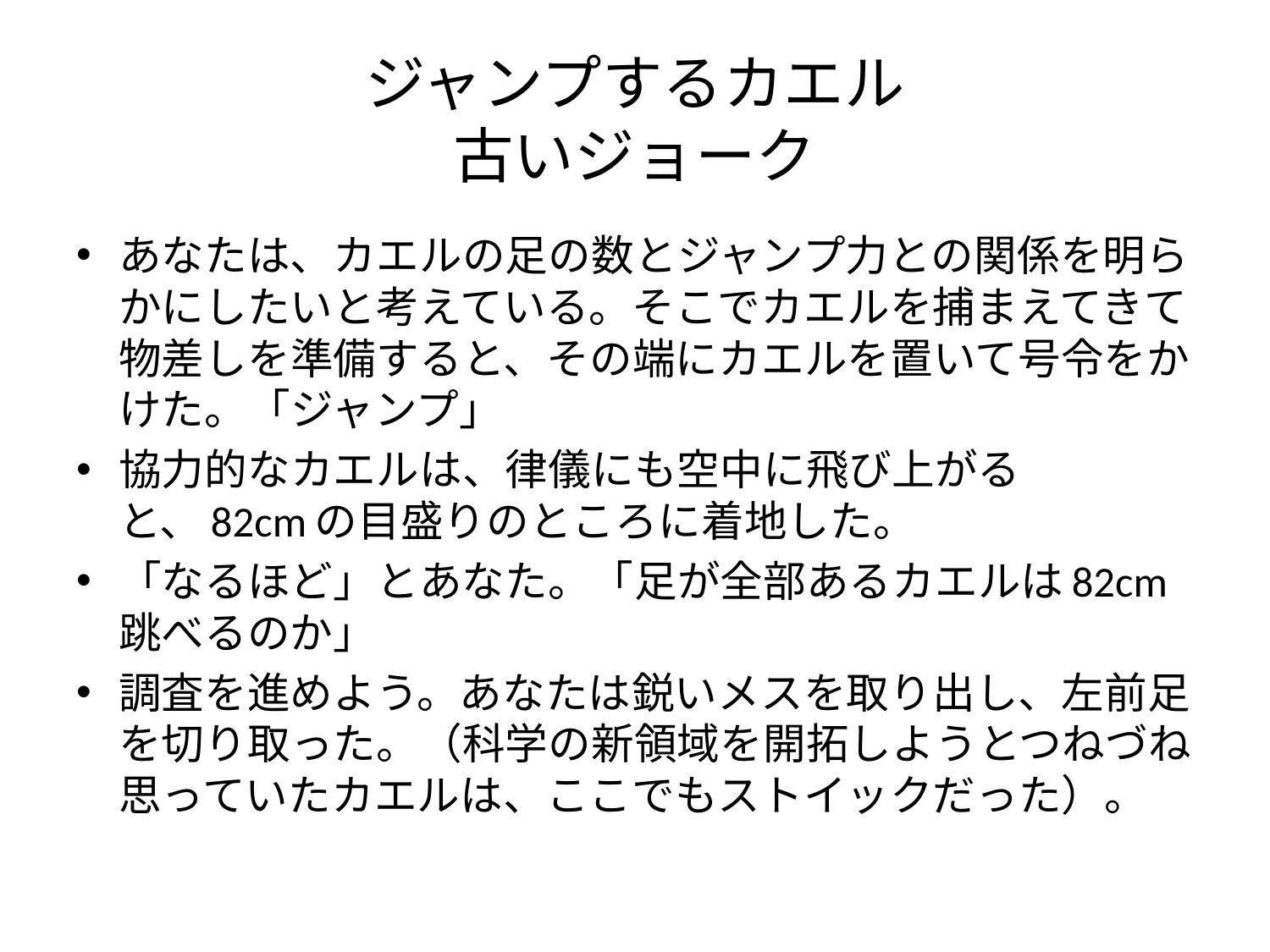

# ジャンプするカエル 古いジョーク
あなたは、カエルの足の数とジャンプ力との関係を明らかにしたいと考えている。そこでカエルを捕まえてきて物差しを準備すると、その端にカエルを置いて号令をかけた。「ジャンプ」
協力的なカエルは、律儀にも空中に飛び上がると、82cmの目盛りのところに着地した。
「なるほど」とあなた。「足が全部あるカエルは82cm跳べるのか」
調査を進めよう。あなたは鋭いメスを取り出し、左前足を切り取った。（科学の新領域を開拓しようとつねづね思っていたカエルは、ここでもストイックだった）。